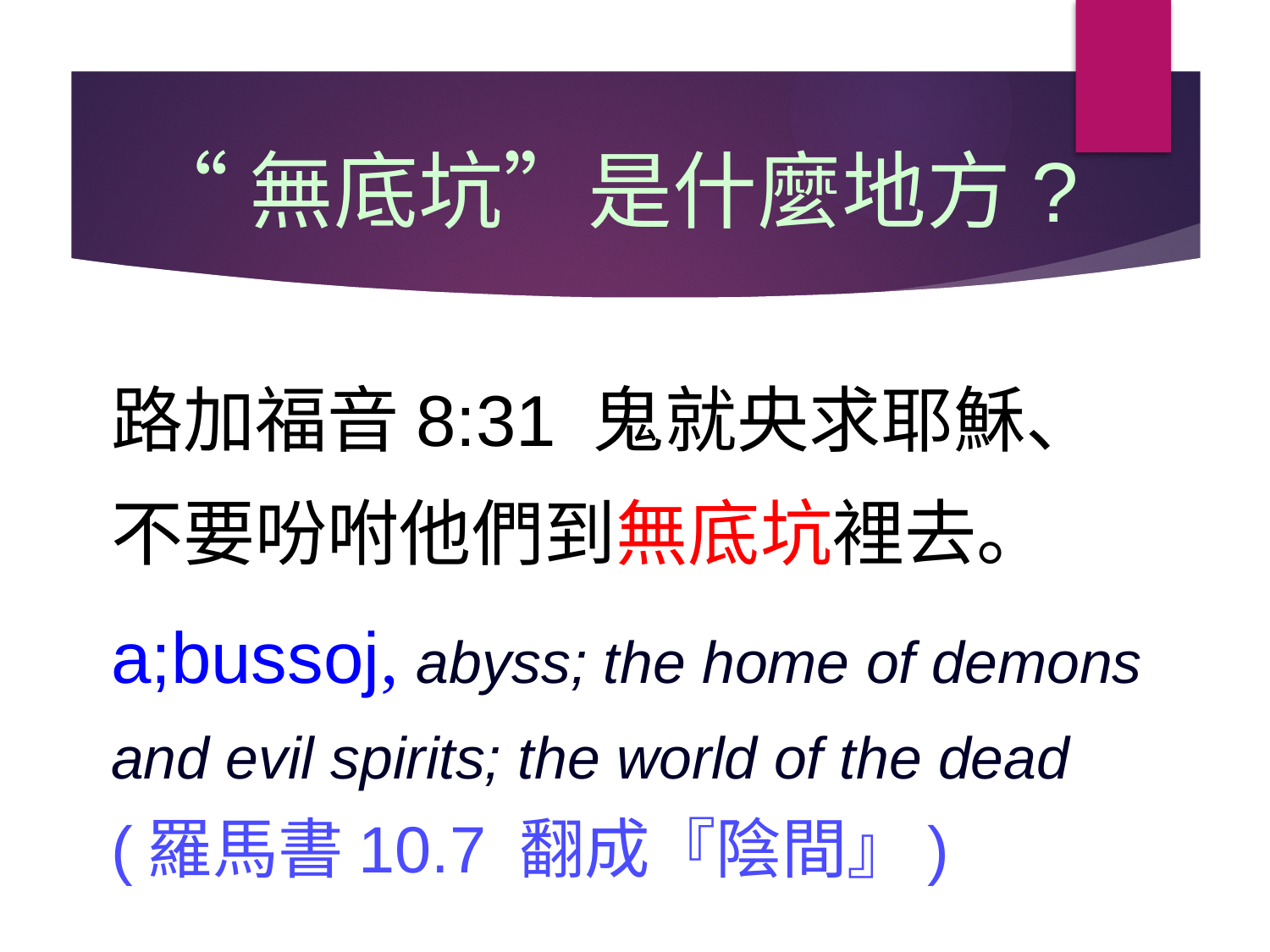

# “無底坑”是什麼地方?
路加福音8:31 鬼就央求耶穌、不要吩咐他們到無底坑裡去。
a;bussoj, abyss; the home of demons and evil spirits; the world of the dead (羅馬書10.7 翻成『陰間』)